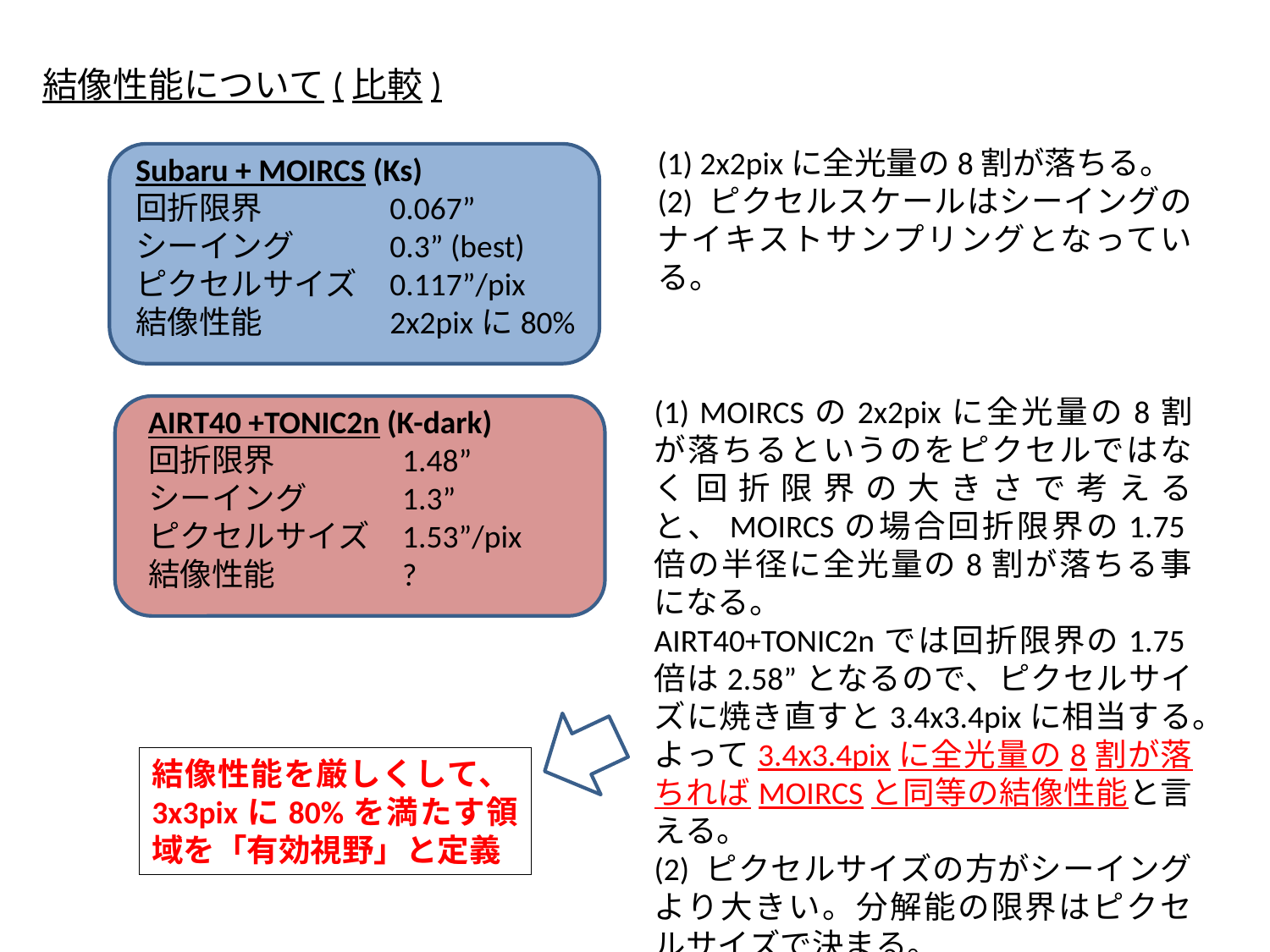

結像性能について(比較)
(1) 2x2pixに全光量の8割が落ちる。
(2) ピクセルスケールはシーイングのナイキストサンプリングとなっている。

Subaru + MOIRCS (Ks)
回折限界	0.067”
シーイング	0.3” (best)
ピクセルサイズ	0.117”/pix
結像性能	2x2pixに80%
(1) MOIRCSの2x2pixに全光量の8割が落ちるというのをピクセルではなく回折限界の大きさで考えると、MOIRCSの場合回折限界の1.75倍の半径に全光量の8割が落ちる事になる。
AIRT40+TONIC2nでは回折限界の1.75倍は2.58”となるので、ピクセルサイズに焼き直すと3.4x3.4pixに相当する。よって3.4x3.4pixに全光量の8割が落ちればMOIRCSと同等の結像性能と言える。
(2) ピクセルサイズの方がシーイングより大きい。分解能の限界はピクセルサイズで決まる。

AIRT40 +TONIC2n (K-dark)
回折限界	1.48”
シーイング	1.3”
ピクセルサイズ	1.53”/pix
結像性能	?

結像性能を厳しくして、3x3pixに80%を満たす領域を「有効視野」と定義